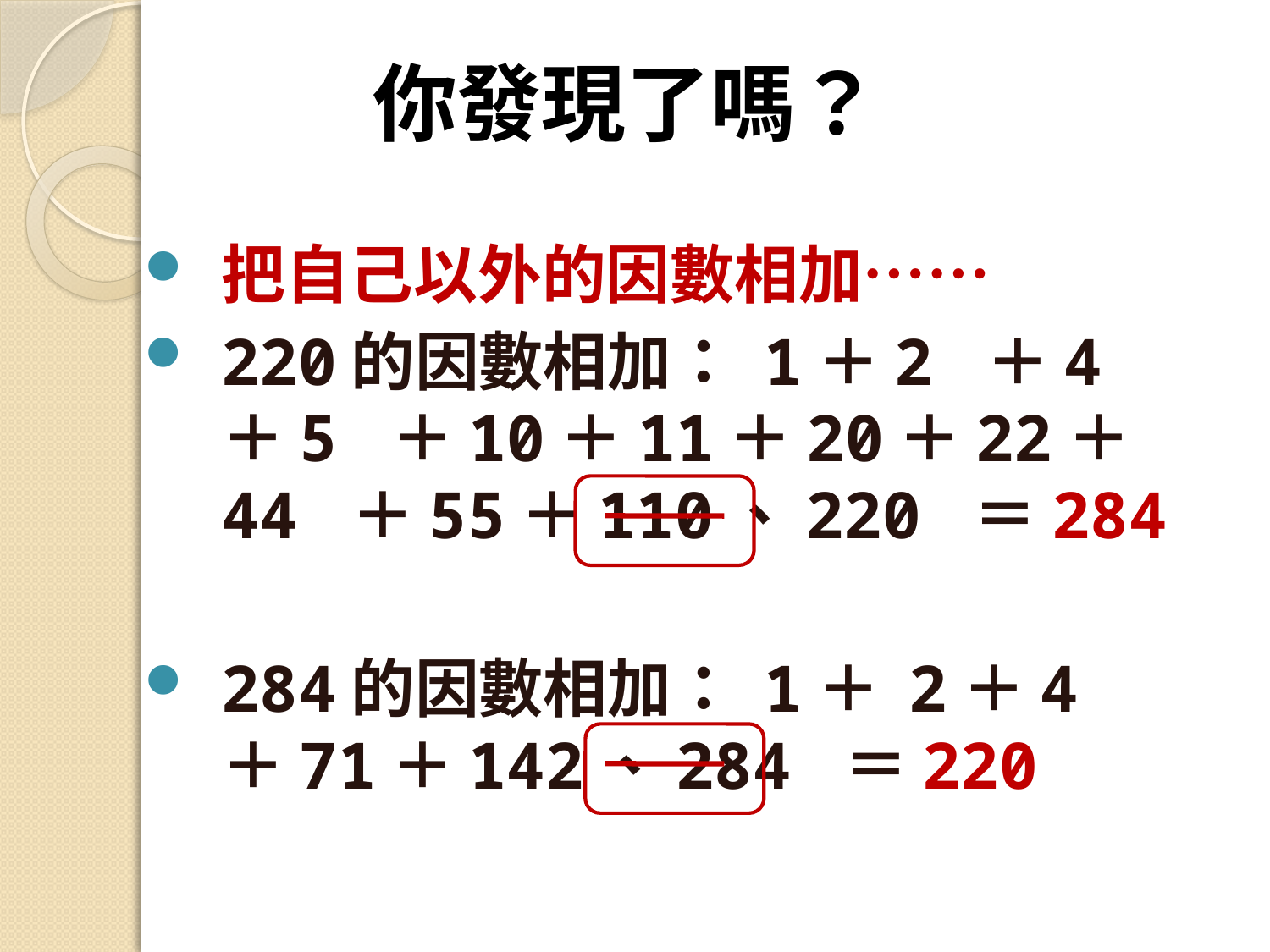

# 你發現了嗎？
把自己以外的因數相加……
220的因數相加： 1＋2 ＋4 ＋5 ＋10＋11＋20＋22＋44 ＋55＋110、220 ＝284

284的因數相加： 1＋ 2＋4 ＋71＋142、284 ＝220